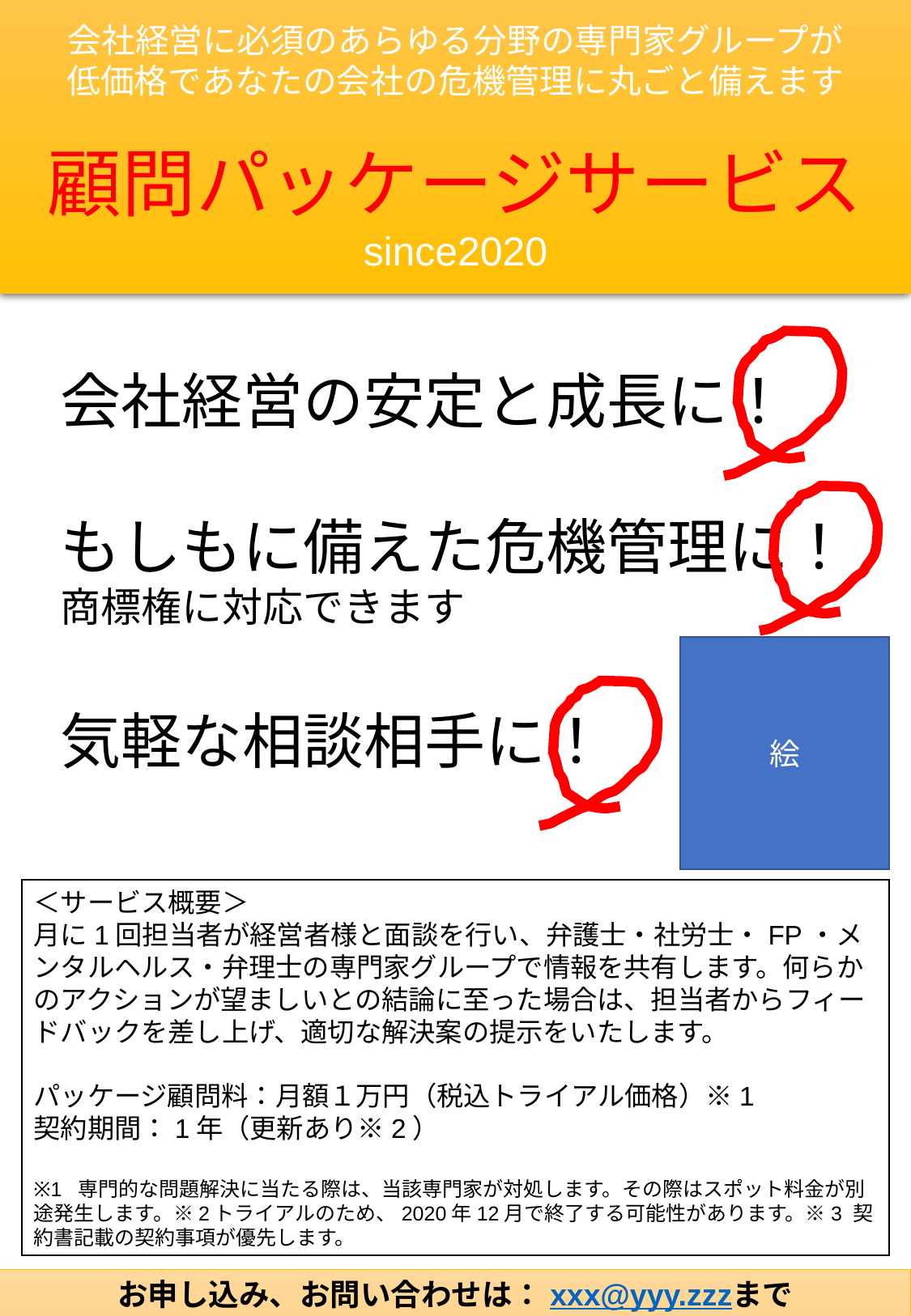

会社経営に必須のあらゆる分野の専門家グループが
低価格であなたの会社の危機管理に丸ごと備えます

顧問パッケージサービス
since2020

会社経営の安定と成長に！

もしもに備えた危機管理に！
商標権に対応できます

気軽な相談相手に！

絵

＜サービス概要＞
月に1回担当者が経営者様と面談を行い、弁護士・社労士・FP・メンタルヘルス・弁理士の専門家グループで情報を共有します。何らかのアクションが望ましいとの結論に至った場合は、担当者からフィードバックを差し上げ、適切な解決案の提示をいたします。

パッケージ顧問料：月額１万円（税込トライアル価格）※1
契約期間：1年（更新あり※2）

※1  専門的な問題解決に当たる際は、当該専門家が対処します。その際はスポット料金が別途発生します。※2トライアルのため、2020年12月で終了する可能性があります。※3 契約書記載の契約事項が優先します。
お申し込み、お問い合わせは：xxx@yyy.zzzまで